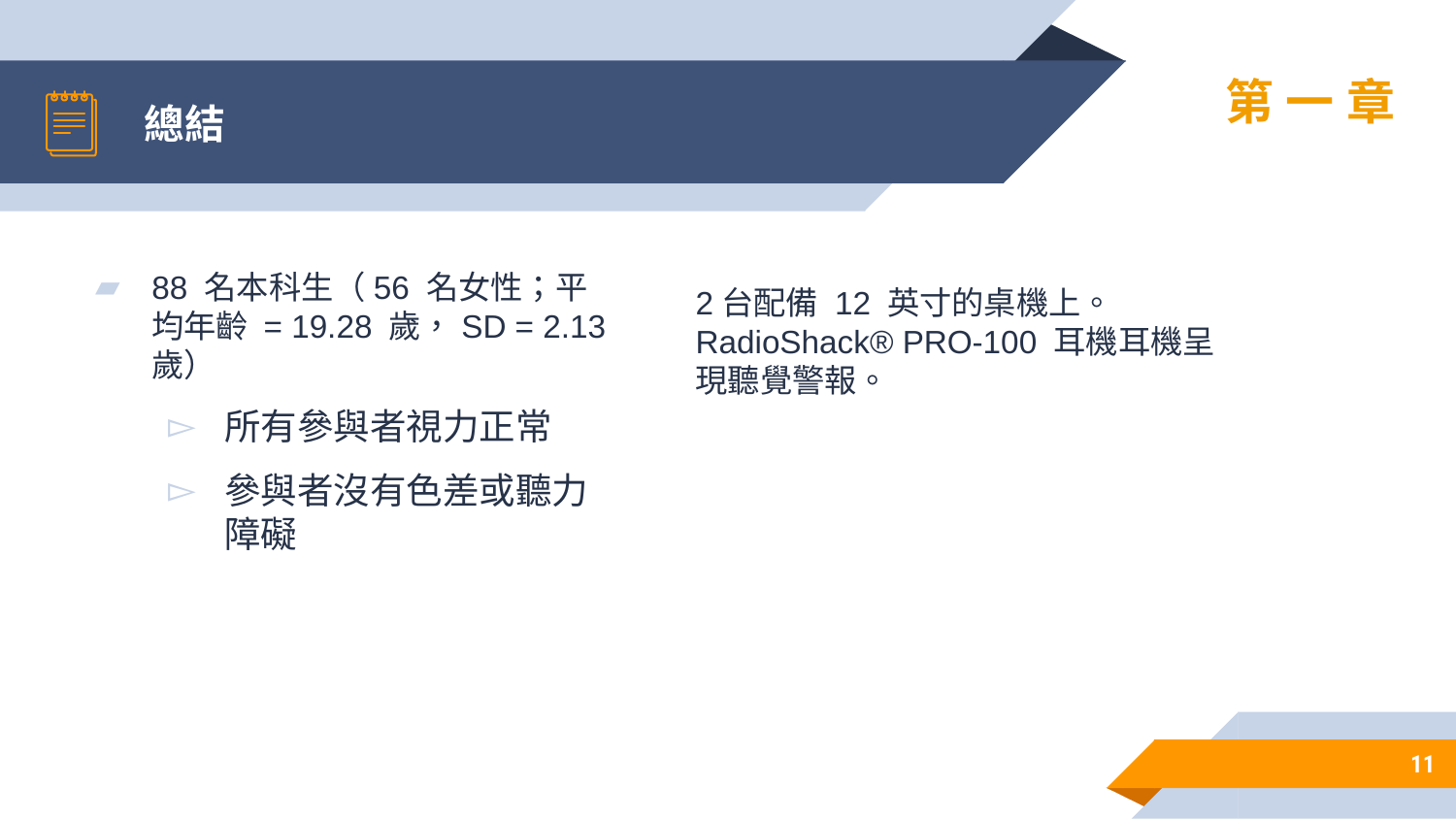

# 總結
第一章

88 名本科生（56 名女性；平均年齡 = 19.28 歲，SD = 2.13 歲）
所有參與者視力正常
參與者沒有色差或聽力障礙
2台配備 12 英寸的桌機上。
RadioShack® PRO-100 耳機耳機呈現聽覺警報。
11